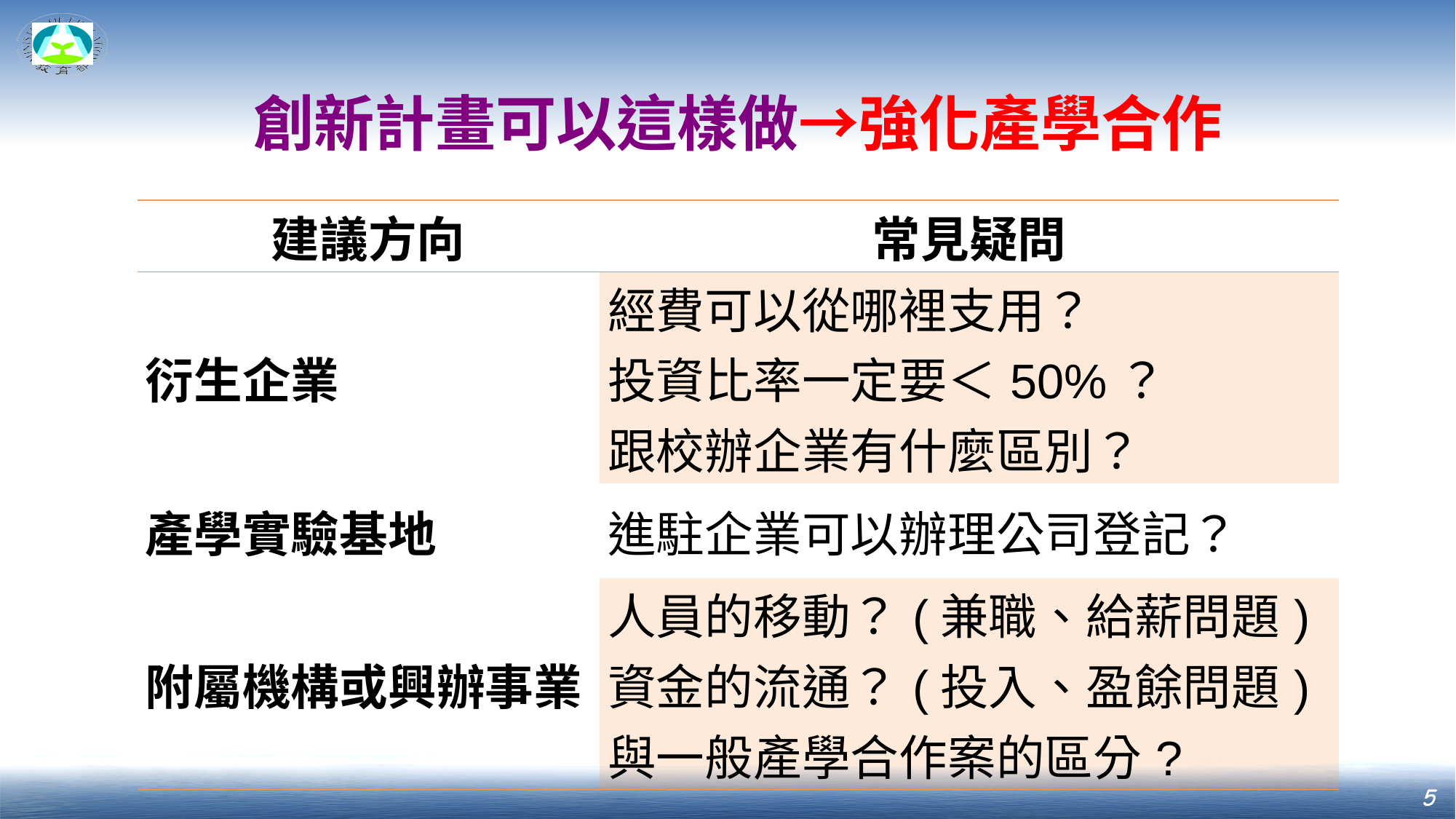

創新計畫可以這樣做→強化產學合作
| 建議方向 | 常見疑問 |
| --- | --- |
| 衍生企業 | 經費可以從哪裡支用？ 投資比率一定要＜50%？ 跟校辦企業有什麼區別？ |
| 產學實驗基地 | 進駐企業可以辦理公司登記？ |
| 附屬機構或興辦事業 | 人員的移動？(兼職、給薪問題) 資金的流通？(投入、盈餘問題) 與一般產學合作案的區分? |